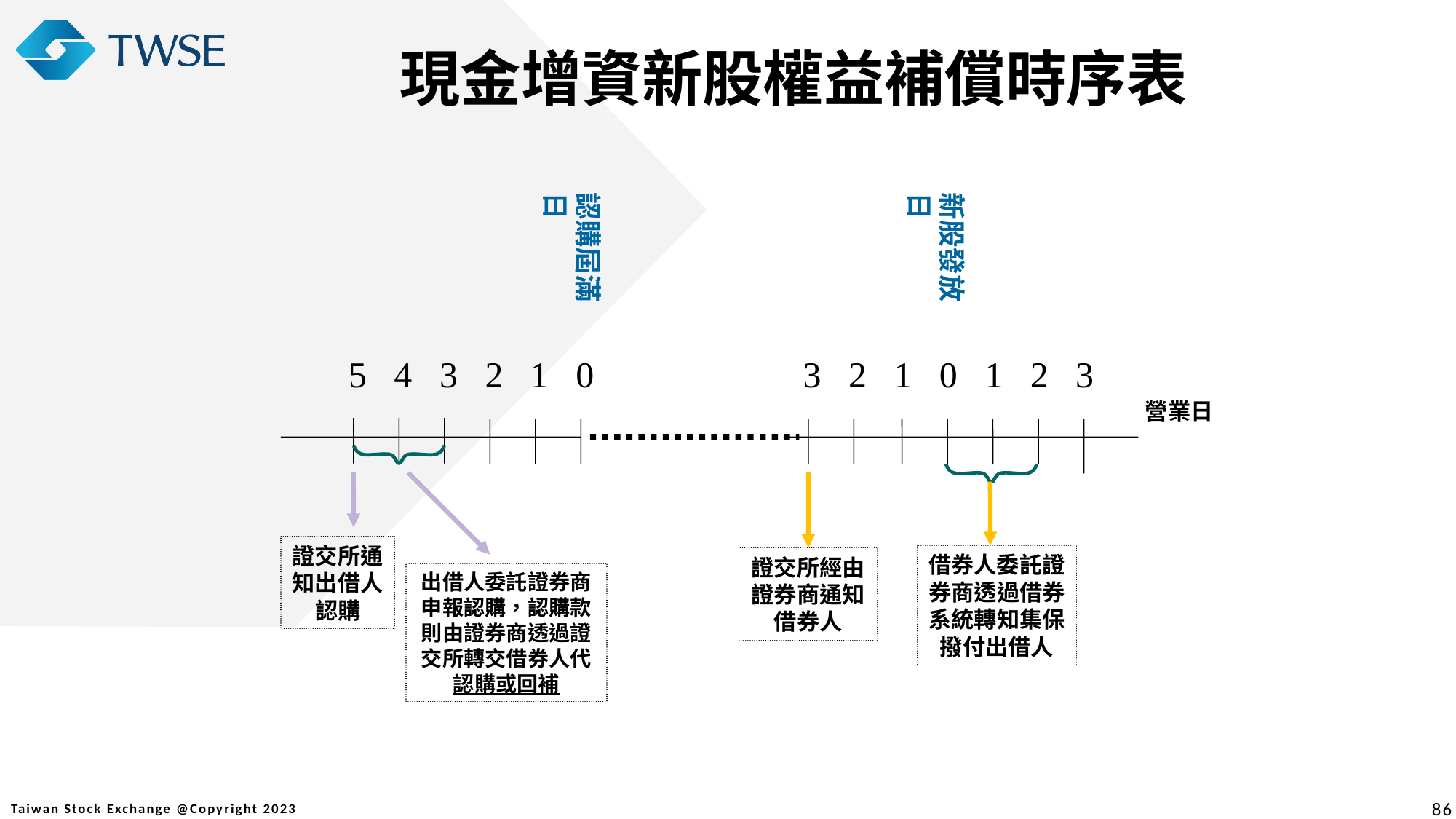

現金增資新股權益補償時序表
認購屆滿日
新股發放日
      5   4   3   2   1   0                       3   2   1   0   1   2   3
營業日

證交所通知出借人認購
借券人委託證券商透過借券系統轉知集保撥付出借人
證交所經由證券商通知借券人
出借人委託證券商申報認購，認購款則由證券商透過證交所轉交借券人代認購或回補

86